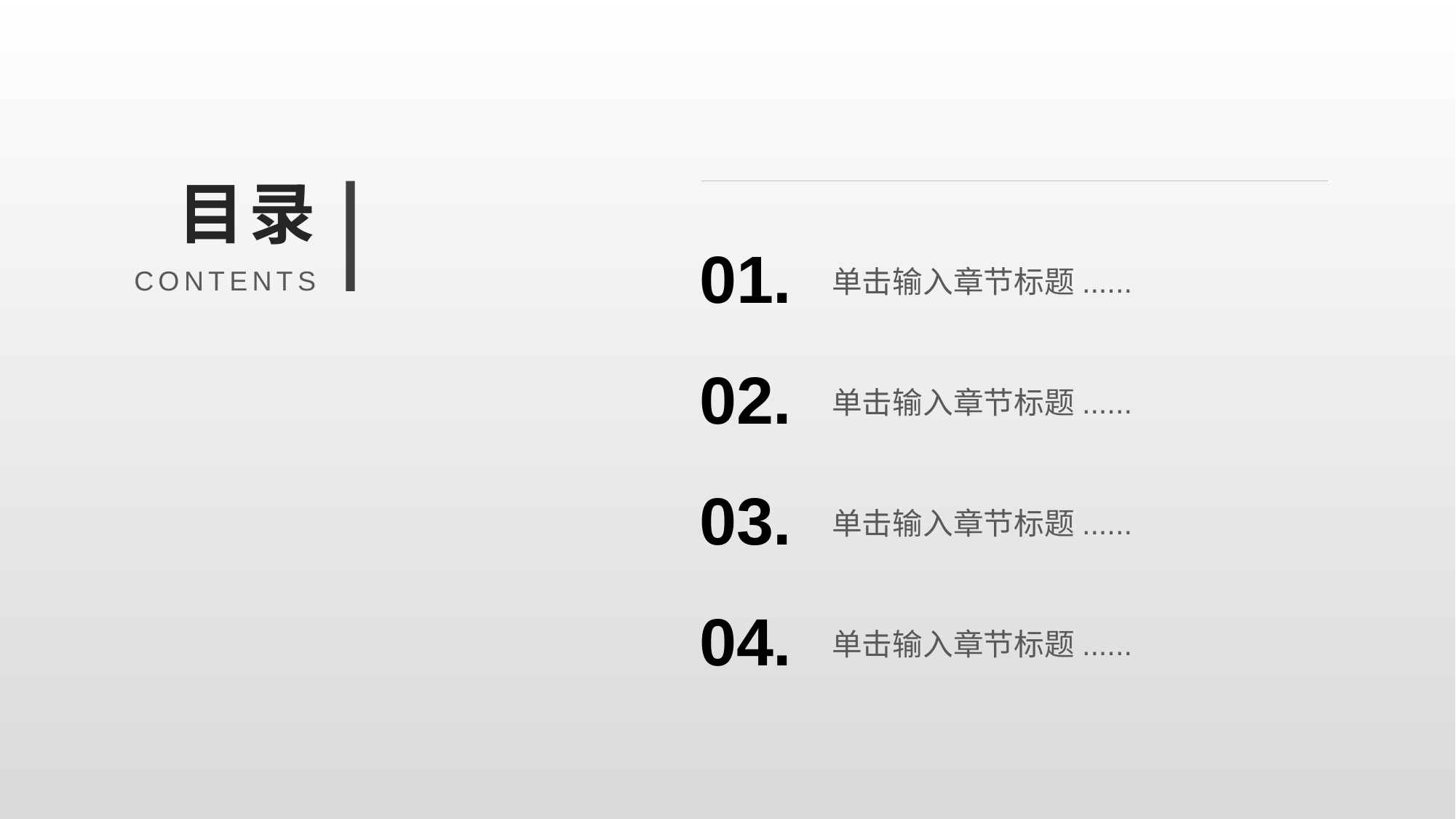

目录

01.
单击输入章节标题......
CONTENTS
02.
单击输入章节标题......
03.
单击输入章节标题......
04.
单击输入章节标题......